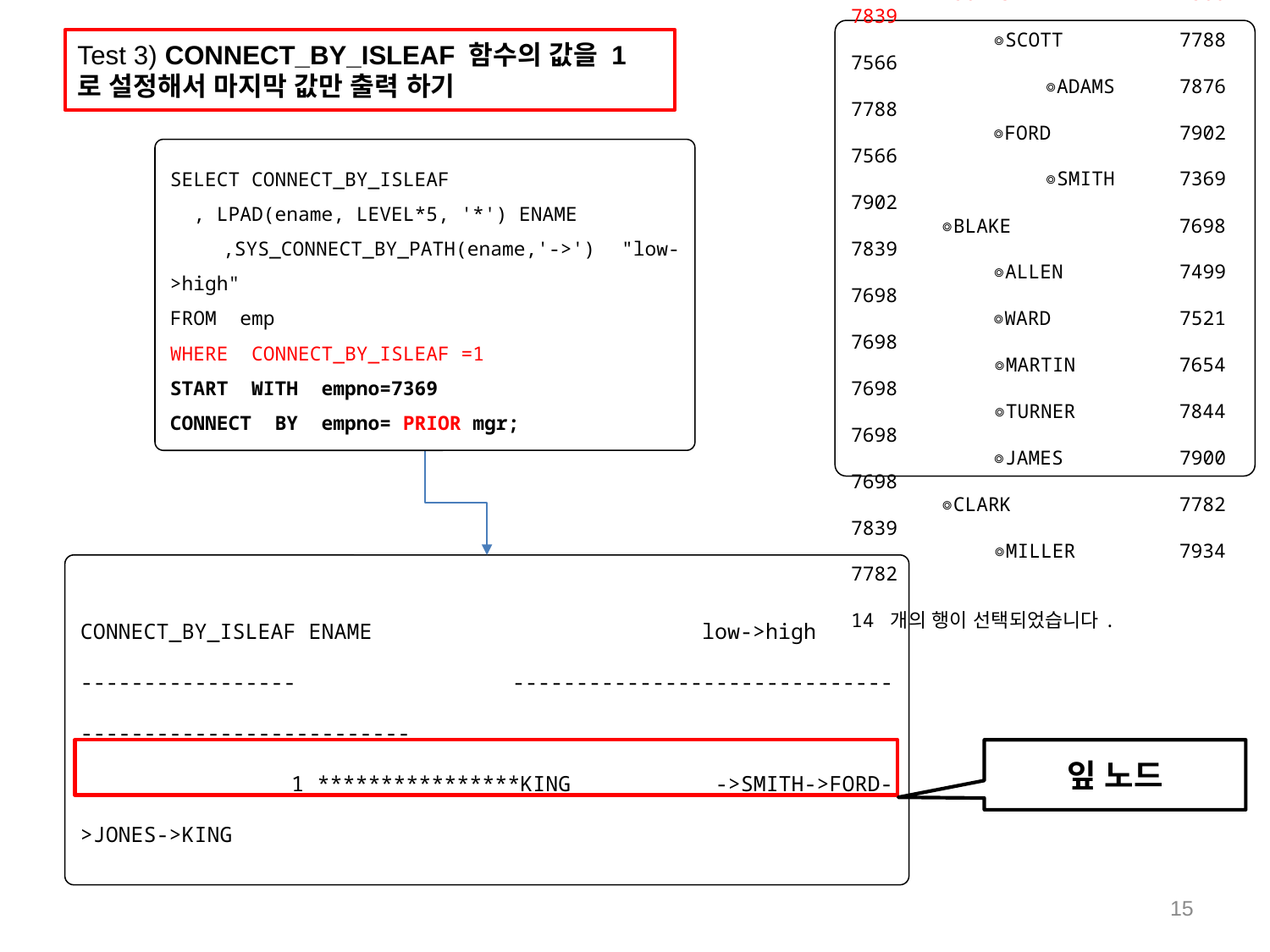

ENAME                     EMPNO   MGR
------------------------- ----- -----
   ◎KING                  7839
       ◎JONES             7566  7839
           ◎SCOTT         7788  7566
               ◎ADAMS     7876  7788
           ◎FORD          7902  7566
               ◎SMITH     7369  7902
       ◎BLAKE             7698  7839
           ◎ALLEN         7499  7698
           ◎WARD          7521  7698
           ◎MARTIN        7654  7698
           ◎TURNER        7844  7698
           ◎JAMES         7900  7698
       ◎CLARK             7782  7839
           ◎MILLER        7934  7782

14 개의 행이 선택되었습니다.
Test 3) CONNECT_BY_ISLEAF 함수의 값을 1 로 설정해서 마지막 값만 출력 하기
SELECT CONNECT_BY_ISLEAF
  , LPAD(ename, LEVEL*5, '*') ENAME
  ,SYS_CONNECT_BY_PATH(ename,'->') "low->high"
FROM  emp
WHERE  CONNECT_BY_ISLEAF =1
START  WITH  empno=7369
CONNECT  BY  empno= PRIOR mgr;
CONNECT_BY_ISLEAF ENAME                          low->high
----------------- ------------------------------ --------------------------
                1 ****************KING           ->SMITH->FORD->JONES->KING

잎 노드
15